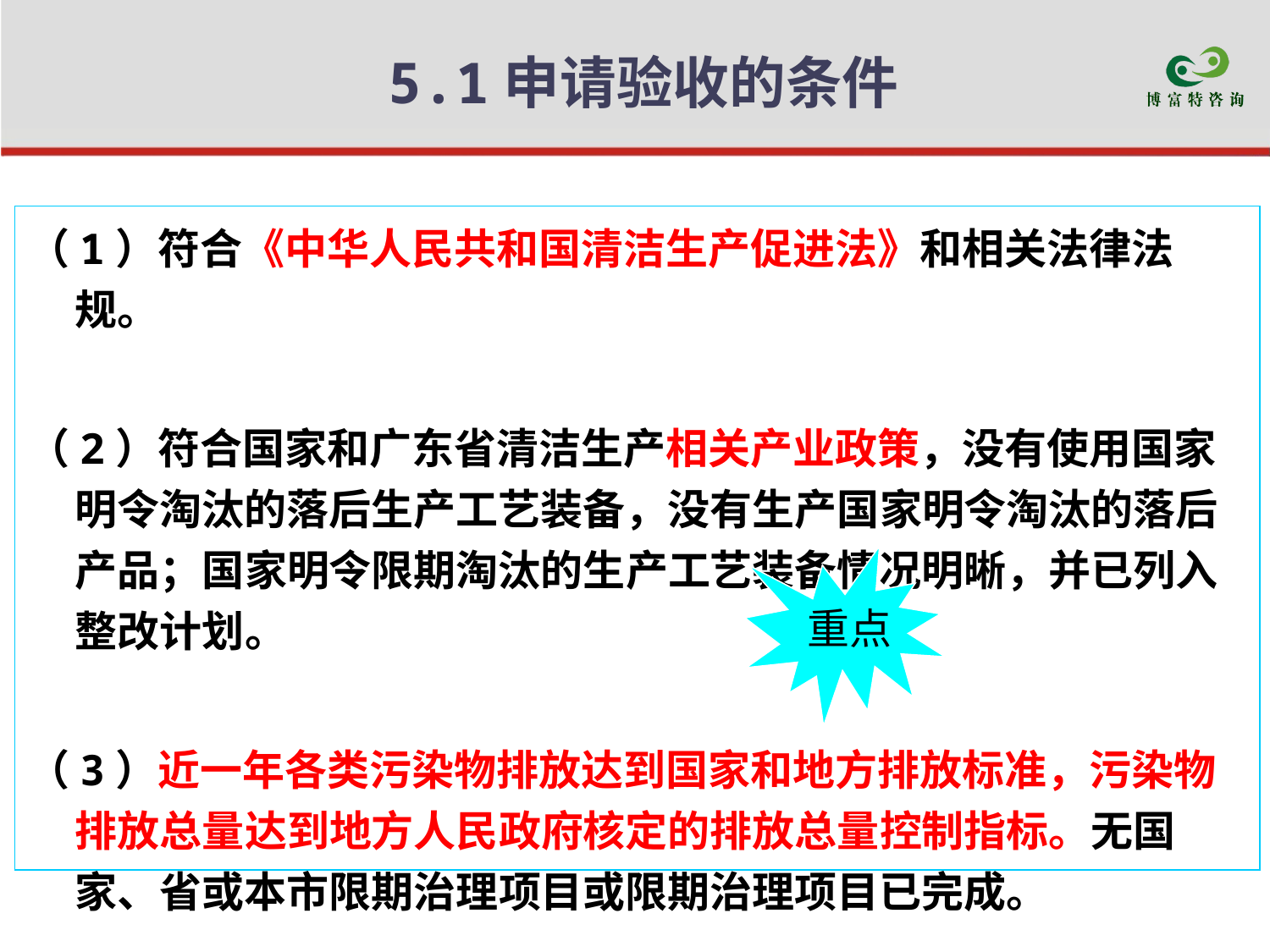

# 5.1申请验收的条件
（1）符合《中华人民共和国清洁生产促进法》和相关法律法规。

（2）符合国家和广东省清洁生产相关产业政策，没有使用国家明令淘汰的落后生产工艺装备，没有生产国家明令淘汰的落后产品；国家明令限期淘汰的生产工艺装备情况明晰，并已列入整改计划。

（3）近一年各类污染物排放达到国家和地方排放标准，污染物排放总量达到地方人民政府核定的排放总量控制指标。无国家、省或本市限期治理项目或限期治理项目已完成。

重点